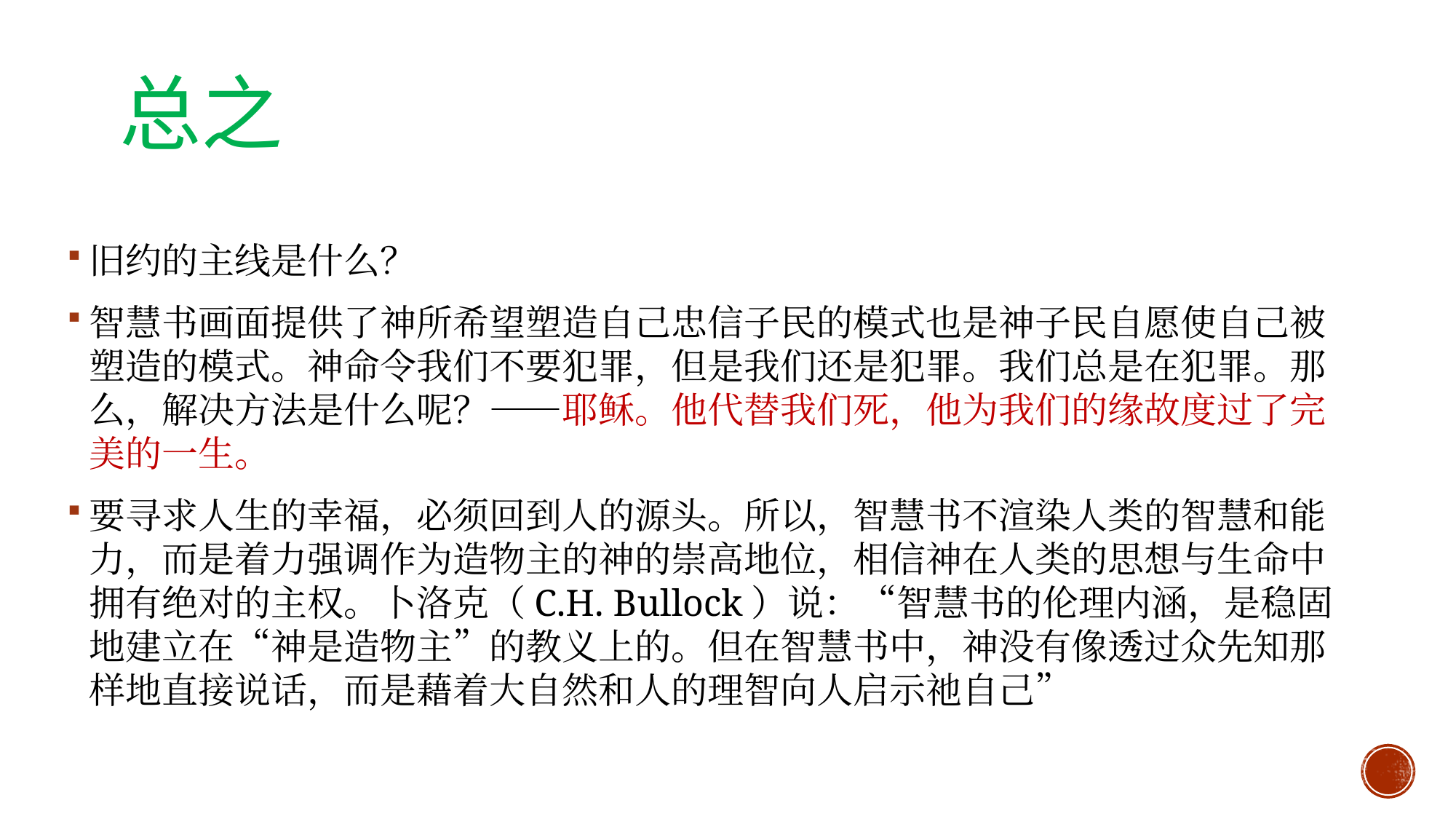

# 总之
旧约的主线是什么？
智慧书画面提供了神所希望塑造自己忠信子民的模式也是神子民自愿使自己被塑造的模式。神命令我们不要犯罪，但是我们还是犯罪。我们总是在犯罪。那么，解决方法是什么呢？——耶稣。他代替我们死，他为我们的缘故度过了完美的一生。
要寻求人生的幸福，必须回到人的源头。所以，智慧书不渲染人类的智慧和能力，而是着力强调作为造物主的神的崇高地位，相信神在人类的思想与生命中拥有绝对的主权。卜洛克（C.H. Bullock）说：“智慧书的伦理内涵，是稳固地建立在“神是造物主”的教义上的。但在智慧书中，神没有像透过众先知那样地直接说话，而是藉着大自然和人的理智向人启示祂自己”